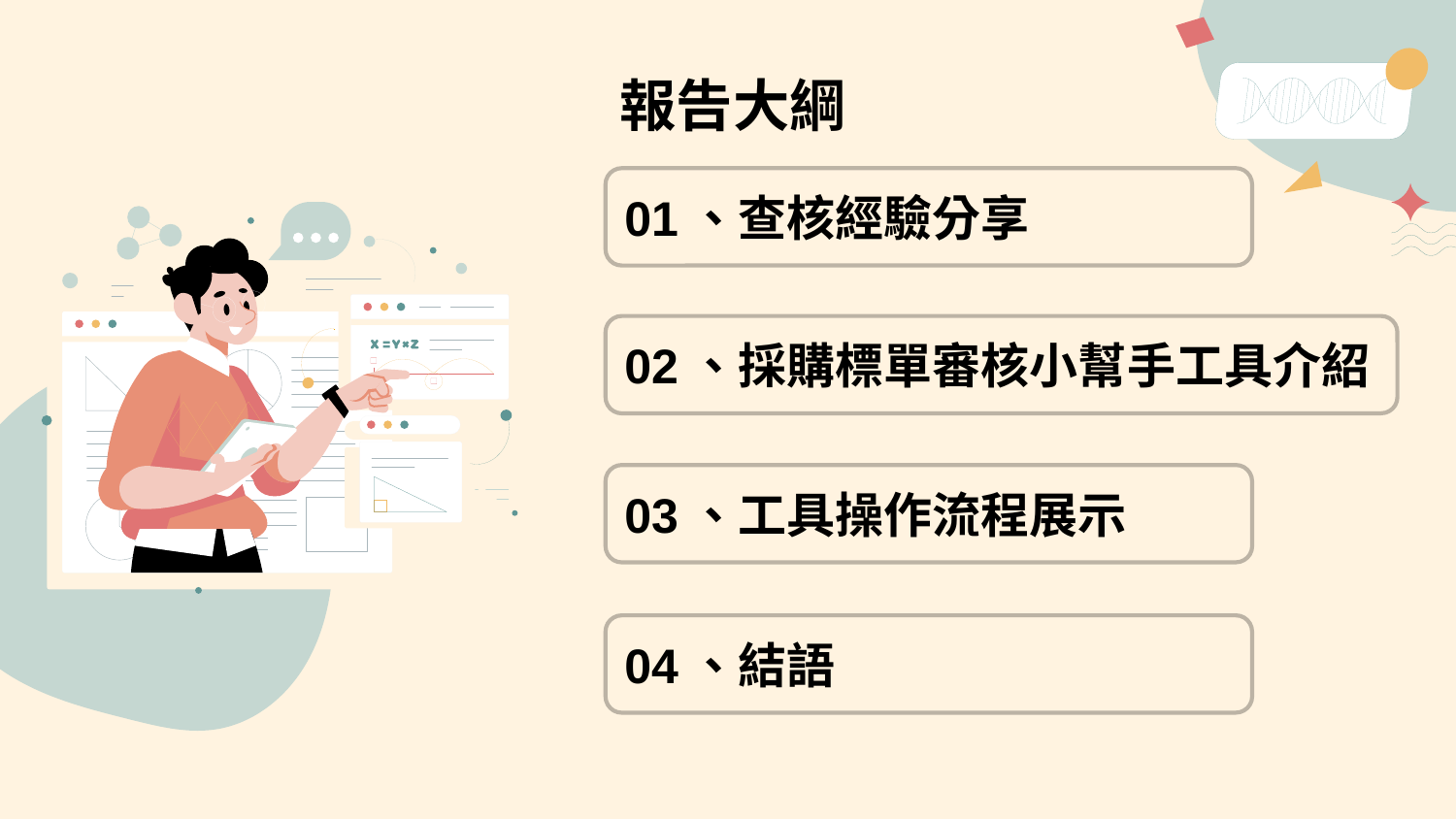

報告大綱
01、查核經驗分享
02、採購標單審核小幫手工具介紹
03、工具操作流程展示
04、結語